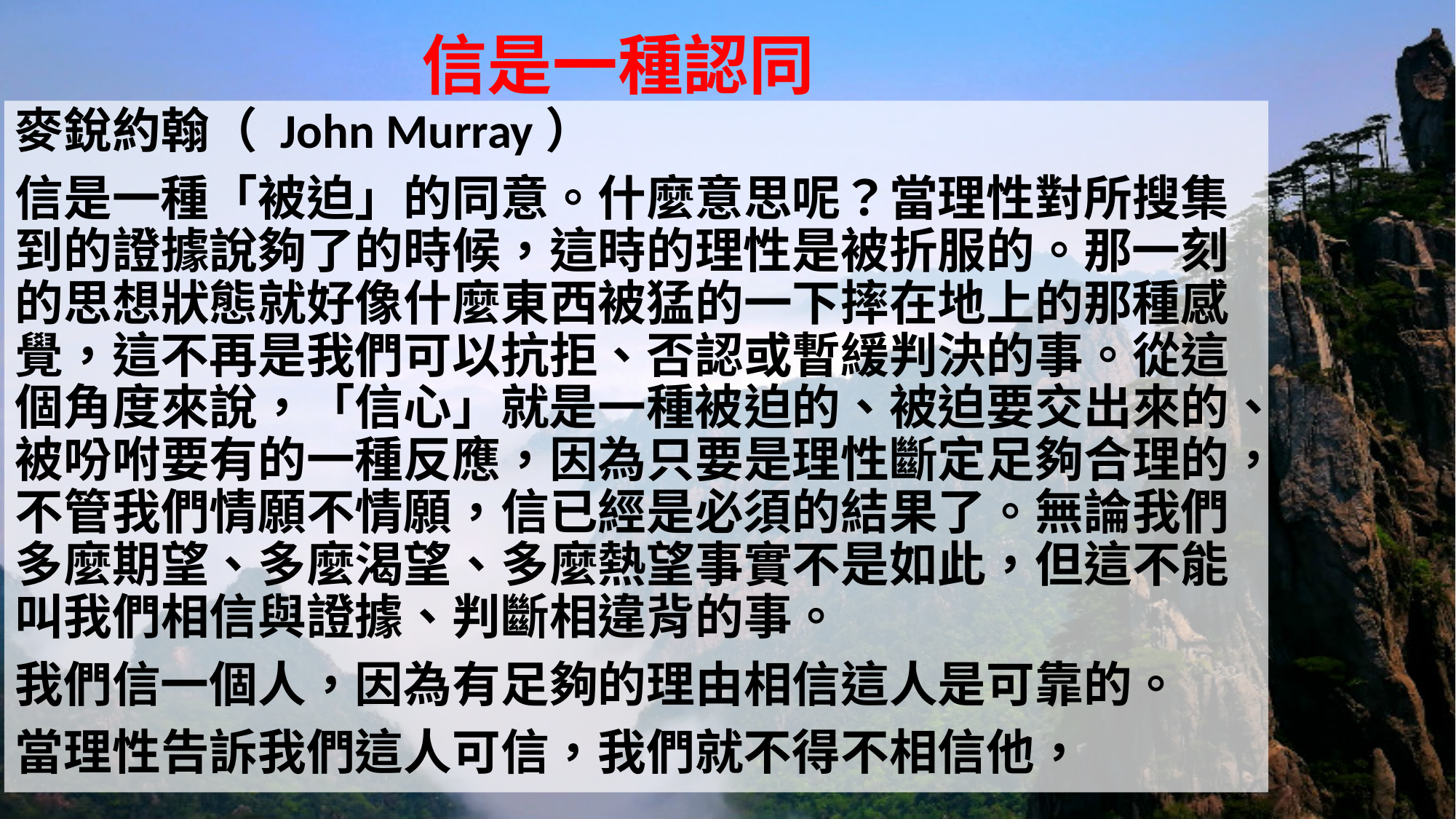

# 信是一種認同
麥銳約翰（ John Murray）
信是一種「被迫」的同意。什麼意思呢？當理性對所搜集到的證據說夠了的時候，這時的理性是被折服的。那一刻的思想狀態就好像什麼東西被猛的一下摔在地上的那種感覺，這不再是我們可以抗拒、否認或暫緩判決的事。從這個角度來說，「信心」就是一種被迫的、被迫要交出來的、被吩咐要有的一種反應，因為只要是理性斷定足夠合理的，不管我們情願不情願，信已經是必須的結果了。無論我們多麼期望、多麼渴望、多麼熱望事實不是如此，但這不能叫我們相信與證據、判斷相違背的事。
我們信一個人，因為有足夠的理由相信這人是可靠的。
當理性告訴我們這人可信，我們就不得不相信他，